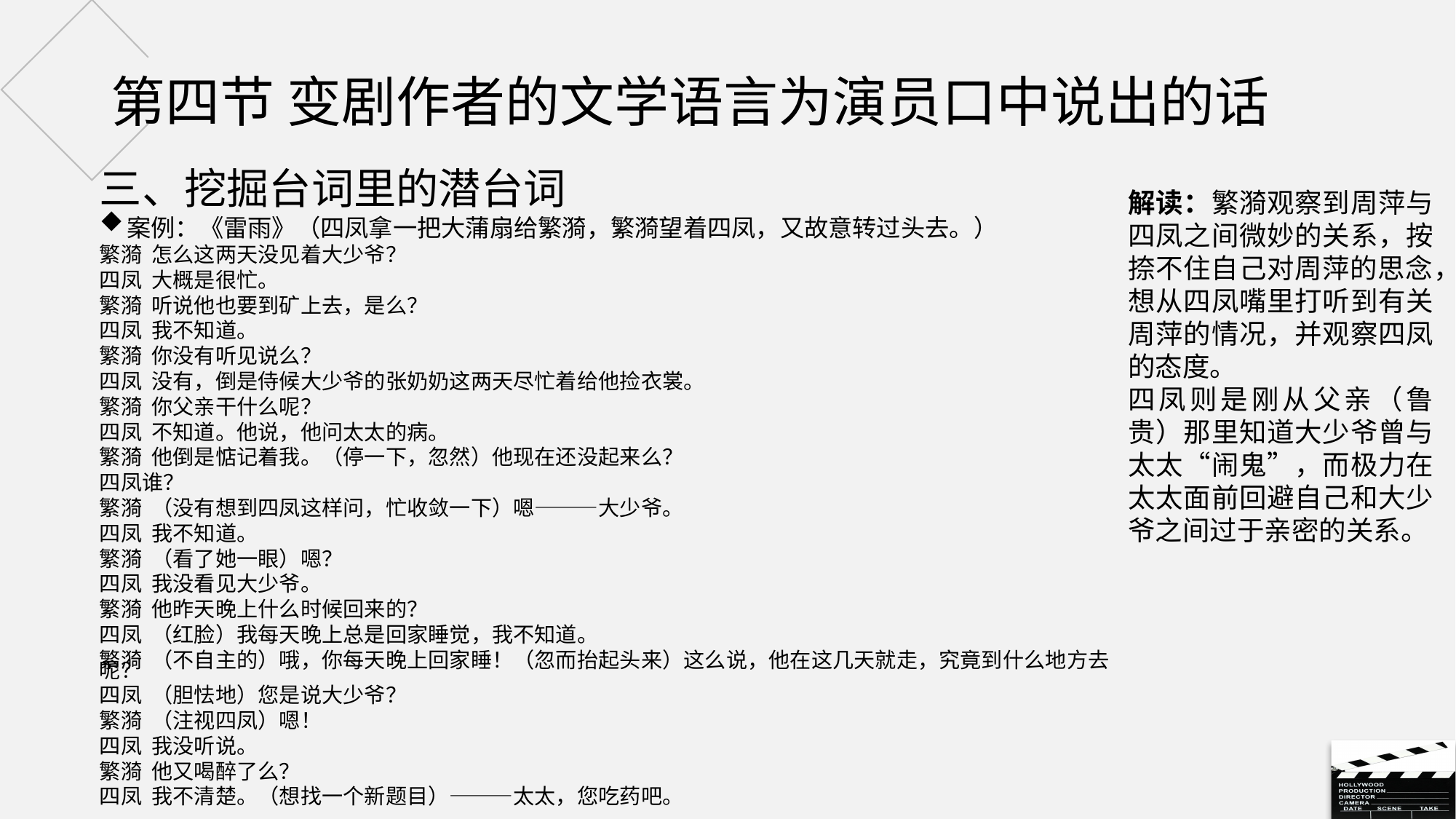

# 第四节 变剧作者的文学语言为演员口中说出的话
三、挖掘台词里的潜台词
案例：《雷雨》（四凤拿一把大蒲扇给繁漪，繁漪望着四凤，又故意转过头去。）
繁漪  怎么这两天没见着大少爷？
四凤  大概是很忙。
繁漪  听说他也要到矿上去，是么？
四凤  我不知道。
繁漪  你没有听见说么？
四凤  没有，倒是侍候大少爷的张奶奶这两天尽忙着给他捡衣裳。
繁漪  你父亲干什么呢？
四凤  不知道。他说，他问太太的病。
繁漪  他倒是惦记着我。（停一下，忽然）他现在还没起来么？
四凤谁？
繁漪  （没有想到四凤这样问，忙收敛一下）嗯———大少爷。
四凤  我不知道。
繁漪  （看了她一眼）嗯？
四凤  我没看见大少爷。
繁漪  他昨天晚上什么时候回来的？
四凤  （红脸）我每天晚上总是回家睡觉，我不知道。
繁漪  （不自主的）哦，你每天晚上回家睡！（忽而抬起头来）这么说，他在这几天就走，究竟到什么地方去呢？
四凤  （胆怯地）您是说大少爷？
繁漪  （注视四凤）嗯！
四凤  我没听说。
繁漪  他又喝醉了么？
四凤  我不清楚。（想找一个新题目）———太太，您吃药吧。
解读：繁漪观察到周萍与四凤之间微妙的关系，按捺不住自己对周萍的思念，想从四凤嘴里打听到有关周萍的情况，并观察四凤的态度。
四凤则是刚从父亲（鲁贵）那里知道大少爷曾与太太“闹鬼”，而极力在太太面前回避自己和大少爷之间过于亲密的关系。